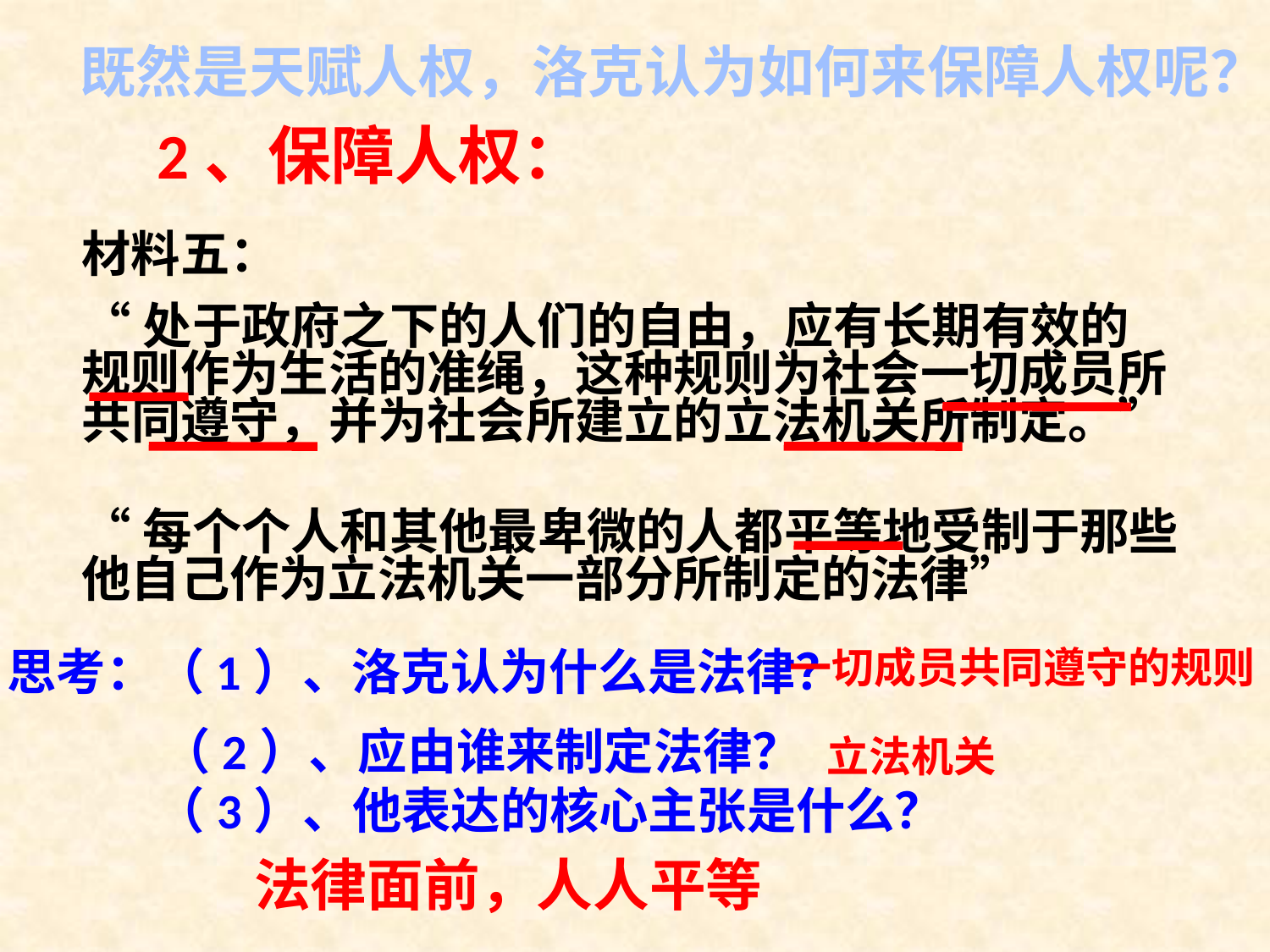

既然是天赋人权，洛克认为如何来保障人权呢？
2、保障人权：
材料五：
“处于政府之下的人们的自由，应有长期有效的规则作为生活的准绳，这种规则为社会一切成员所共同遵守，并为社会所建立的立法机关所制定。”
“每个个人和其他最卑微的人都平等地受制于那些他自己作为立法机关一部分所制定的法律”
思考：（1）、洛克认为什么是法律？
一切成员共同遵守的规则
（2）、应由谁来制定法律？
立法机关
（3）、他表达的核心主张是什么？
法律面前，人人平等